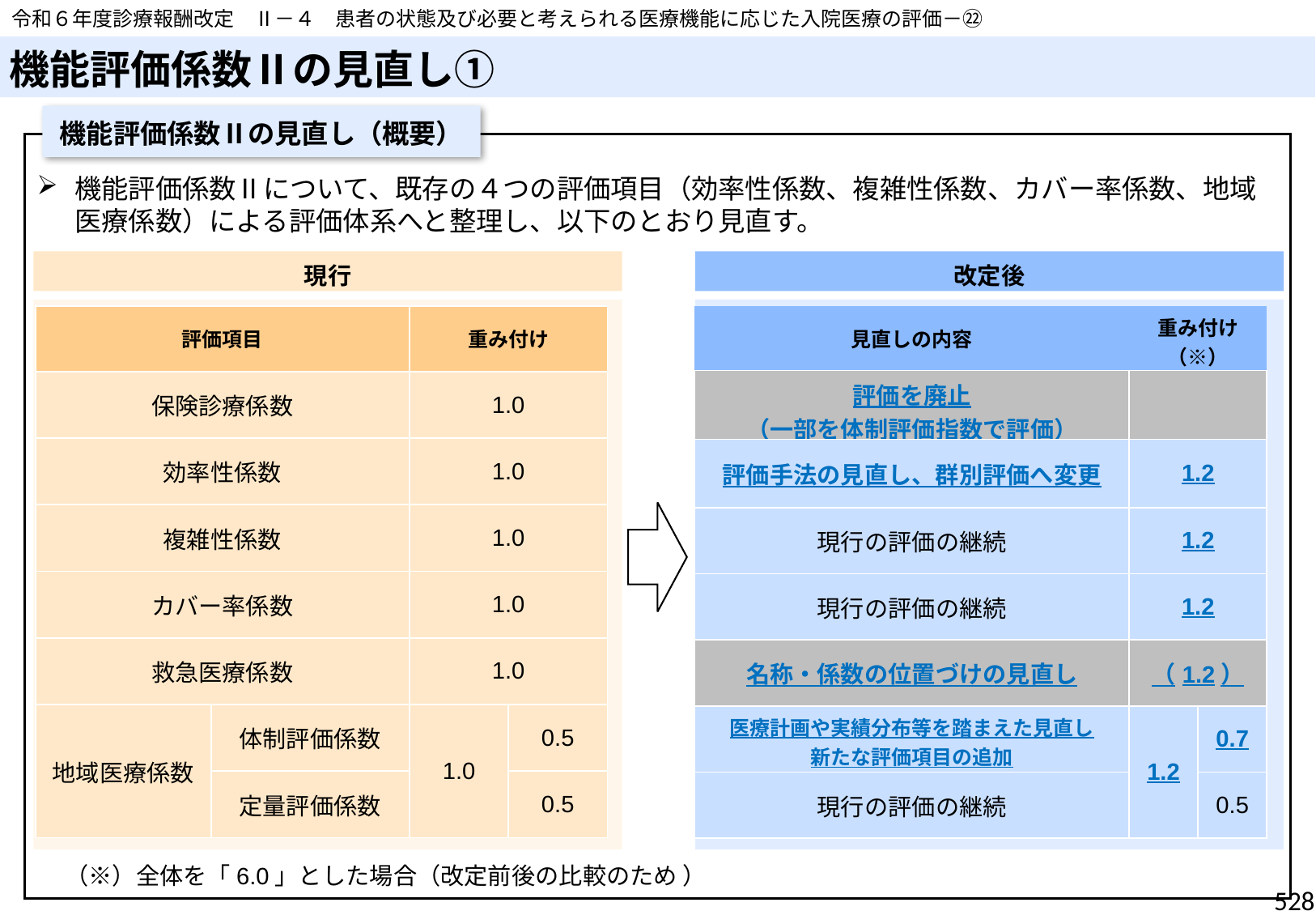

令和６年度診療報酬改定　Ⅱ－４　患者の状態及び必要と考えられる医療機能に応じた入院医療の評価－㉒
# 機能評価係数Ⅱの見直し①
機能評価係数Ⅱの見直し（概要）

機能評価係数Ⅱについて、既存の４つの評価項目（効率性係数、複雑性係数、カバー率係数、地域医療係数）による評価体系へと整理し、以下のとおり見直す。
現行
改定後

| 見直しの内容 | 重み付け （※） |  |
| --- | --- | --- |
| 評価を廃止 （一部を体制評価指数で評価） |  |  |
| 評価手法の見直し、群別評価へ変更 | 1.2 |  |
| 現行の評価の継続 | 1.2 |  |
| 現行の評価の継続 | 1.2 |  |
| 名称・係数の位置づけの見直し | （1.2） |  |
| 医療計画や実績分布等を踏まえた見直し 新たな評価項目の追加 | 1.2 | 0.7 |
| 現行の評価の継続 |  | 0.5 |
| 評価項目 |  | 重み付け |  |
| --- | --- | --- | --- |
| 保険診療係数 |  | 1.0 |  |
| 効率性係数 |  | 1.0 |  |
| 複雑性係数 |  | 1.0 |  |
| カバー率係数 |  | 1.0 |  |
| 救急医療係数 |  | 1.0 |  |
| 地域医療係数 | 体制評価係数 | 1.0 | 0.5 |
|  | 定量評価係数 | 0.5 | 0.5 |

（※）全体を「6.0」とした場合（改定前後の比較のため ）
528